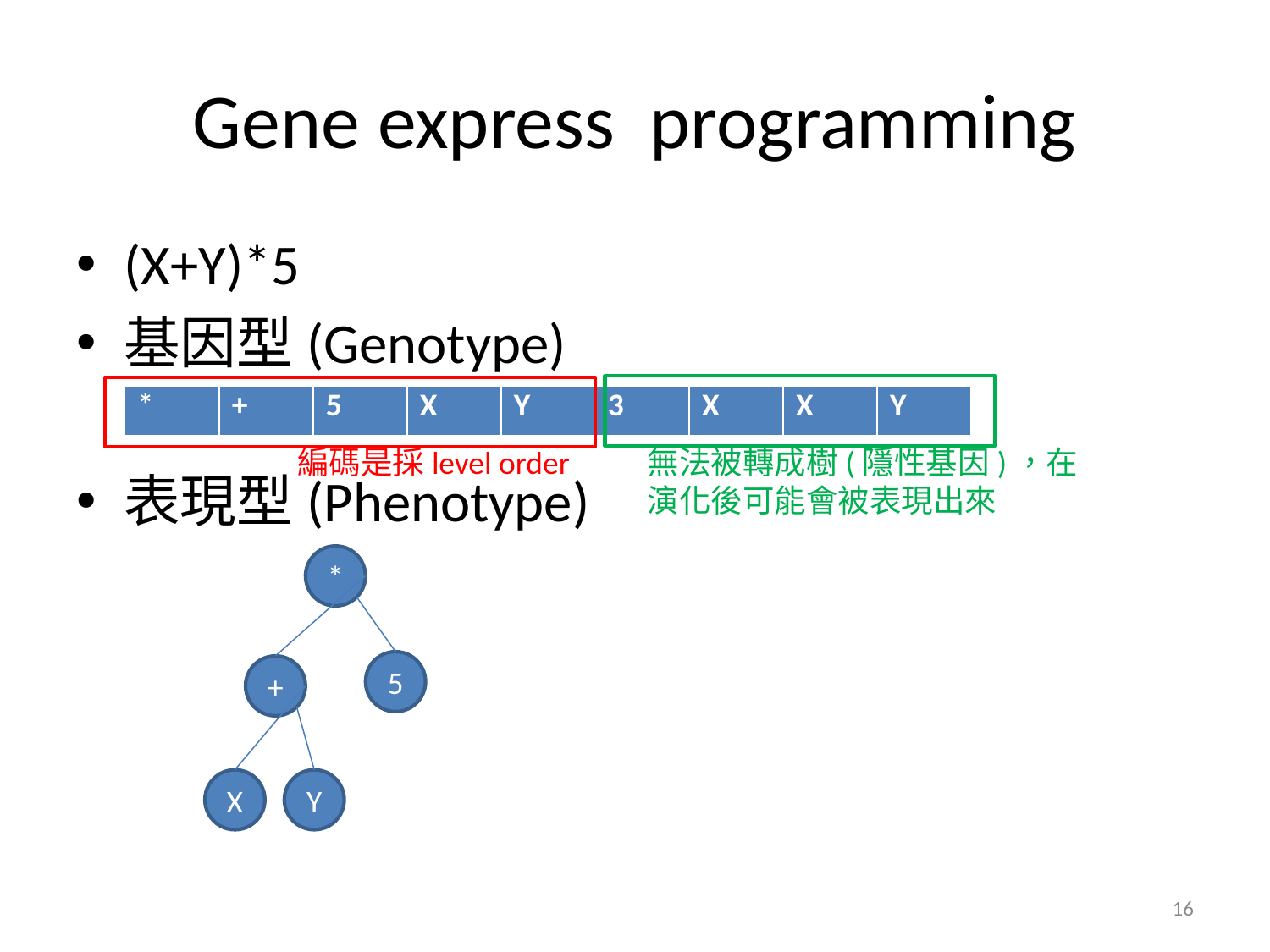

# Gene express  programming
(X+Y)*5
基因型(Genotype)

表現型(Phenotype)

| \* | + | 5 | X | Y | 3 | X | X | Y |
| --- | --- | --- | --- | --- | --- | --- | --- | --- |
編碼是採level order
無法被轉成樹(隱性基因)，在演化後可能會被表現出來
*
5
+
X
Y
16